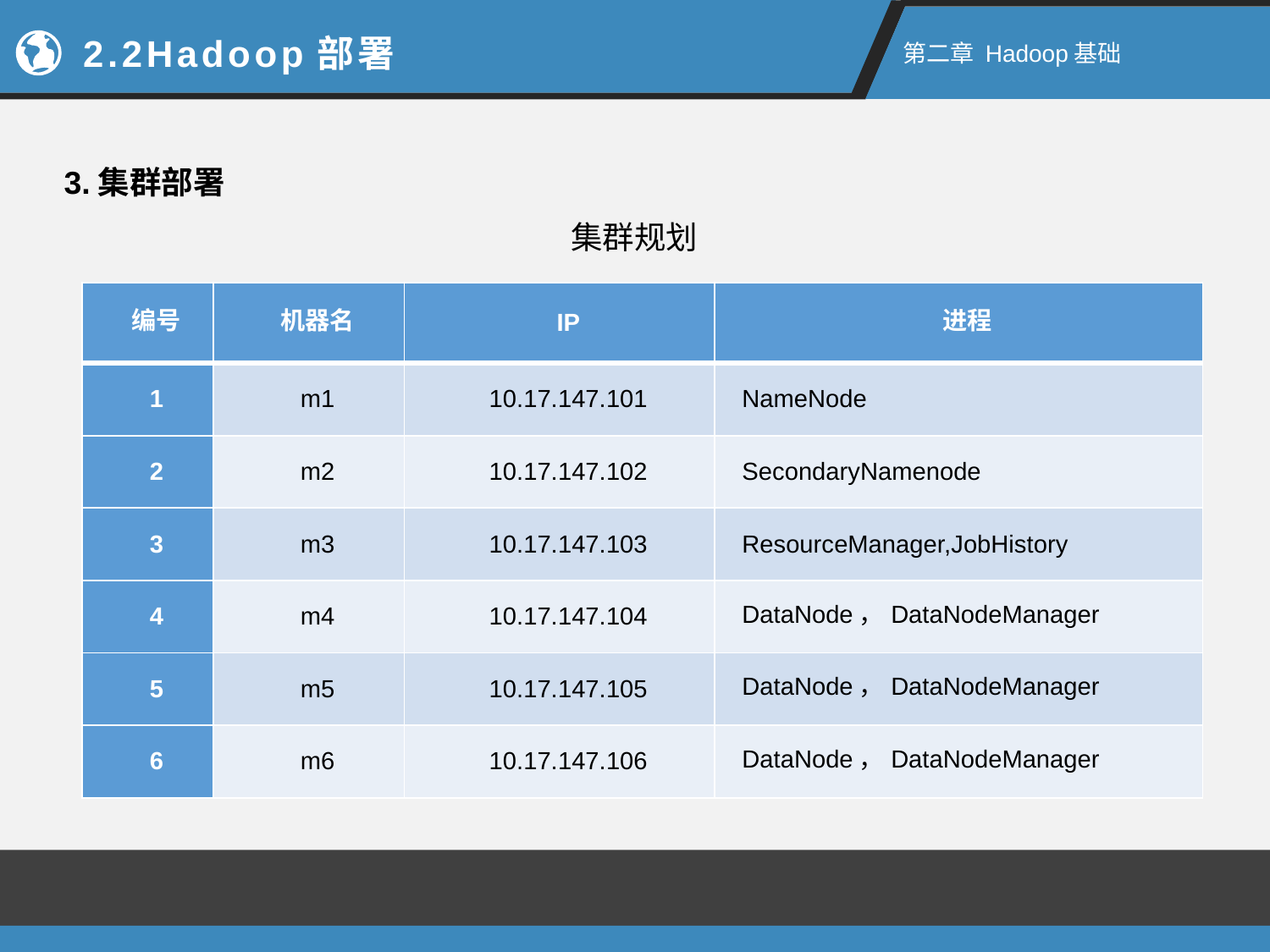

2.2Hadoop部署

第二章 Hadoop基础
3.集群部署
集群规划
| 编号 | 机器名 | IP | 进程 |
| --- | --- | --- | --- |
| 1 | m1 | 10.17.147.101 | NameNode |
| 2 | m2 | 10.17.147.102 | SecondaryNamenode |
| 3 | m3 | 10.17.147.103 | ResourceManager,JobHistory |
| 4 | m4 | 10.17.147.104 | DataNode，DataNodeManager |
| 5 | m5 | 10.17.147.105 | DataNode，DataNodeManager |
| 6 | m6 | 10.17.147.106 | DataNode，DataNodeManager |